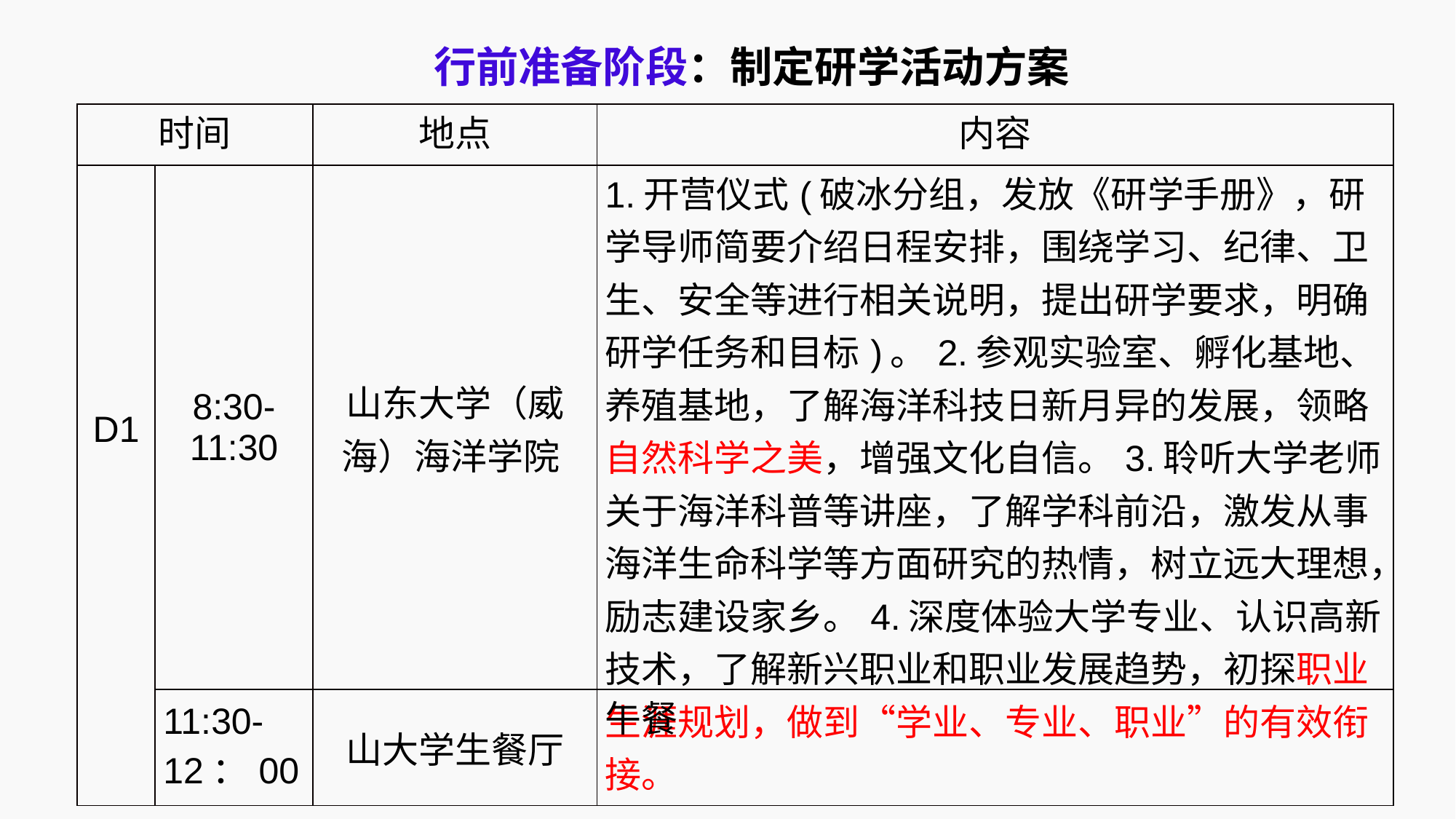

行前准备阶段：制定研学活动方案
| 时间 |  | 地点 | 内容 |
| --- | --- | --- | --- |
| D1 | 8:30-11:30 | 山东大学（威海）海洋学院 | 1.开营仪式(破冰分组，发放《研学手册》，研学导师简要介绍日程安排，围绕学习、纪律、卫生、安全等进行相关说明，提出研学要求，明确研学任务和目标)。2.参观实验室、孵化基地、养殖基地，了解海洋科技日新月异的发展，领略自然科学之美，增强文化自信。3.聆听大学老师关于海洋科普等讲座，了解学科前沿，激发从事海洋生命科学等方面研究的热情，树立远大理想，励志建设家乡。4.深度体验大学专业、认识高新技术，了解新兴职业和职业发展趋势，初探职业生涯规划，做到“学业、专业、职业”的有效衔接。 |
|  | 11:30-12：00 | 山大学生餐厅 | 午餐 |